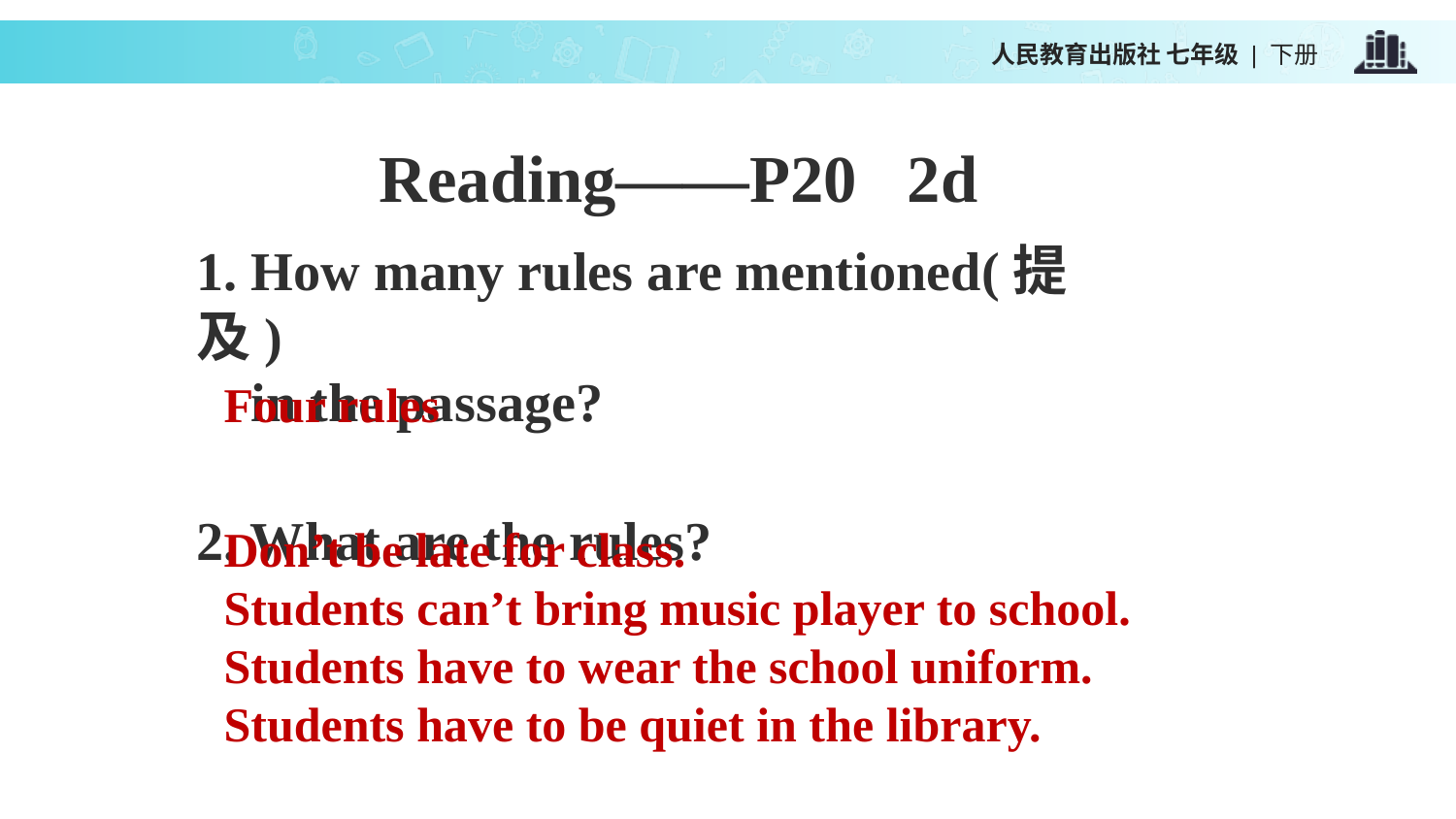

Reading——P20   2d
1. How many rules are mentioned(提及)
    in the passage?

2. What are the rules?
Four rules
Don’t be late for class.
Students can’t bring music player to school.
Students have to wear the school uniform.
Students have to be quiet in the library.